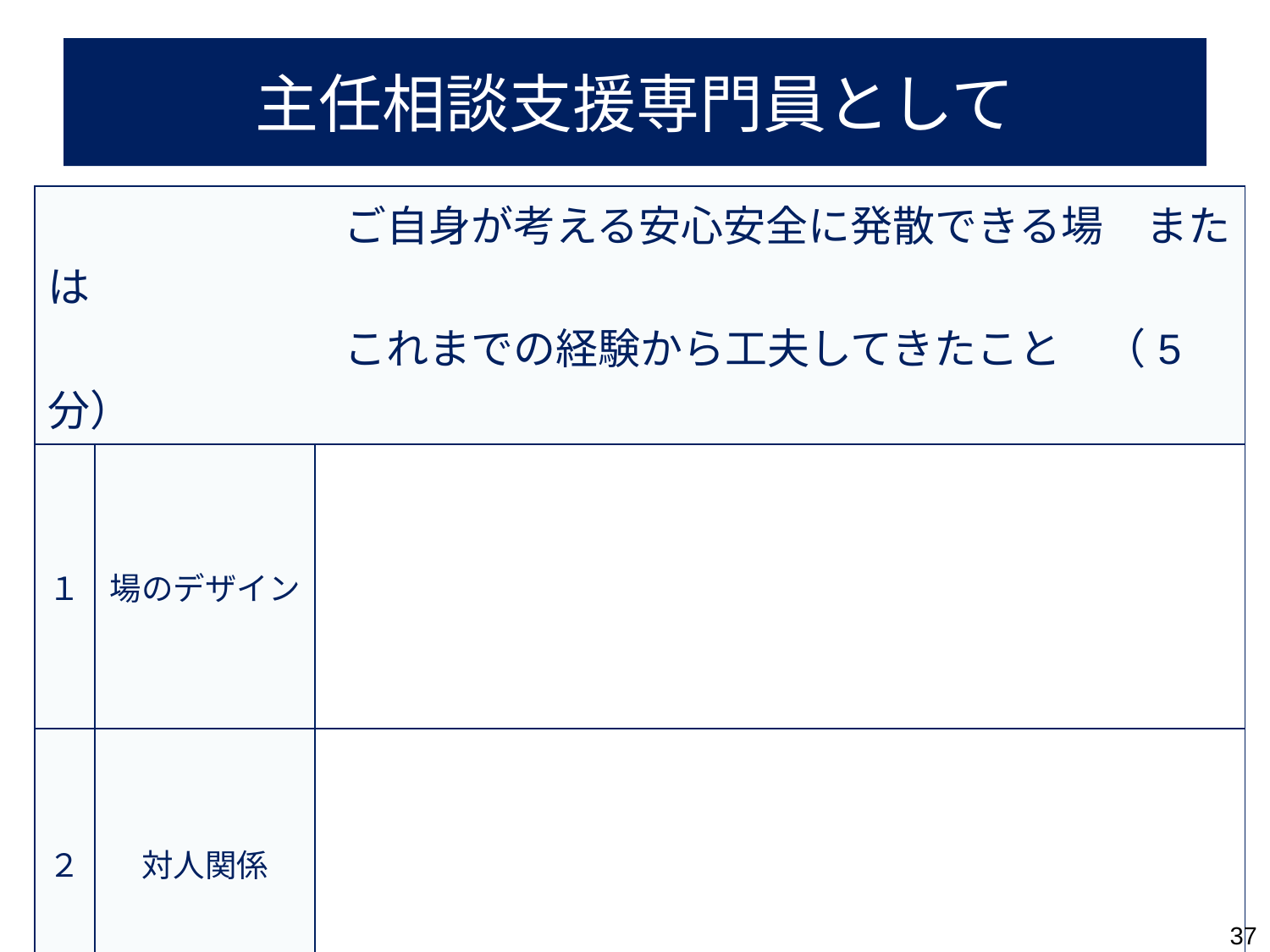

# 主任相談支援専門員として
| ご自身が考える安心安全に発散できる場　または 　　　　　　　これまでの経験から工夫してきたこと　（5分） |  |  |
| --- | --- | --- |
| １ | 場のデザイン |  |
| ２ | 対人関係 |  |
37